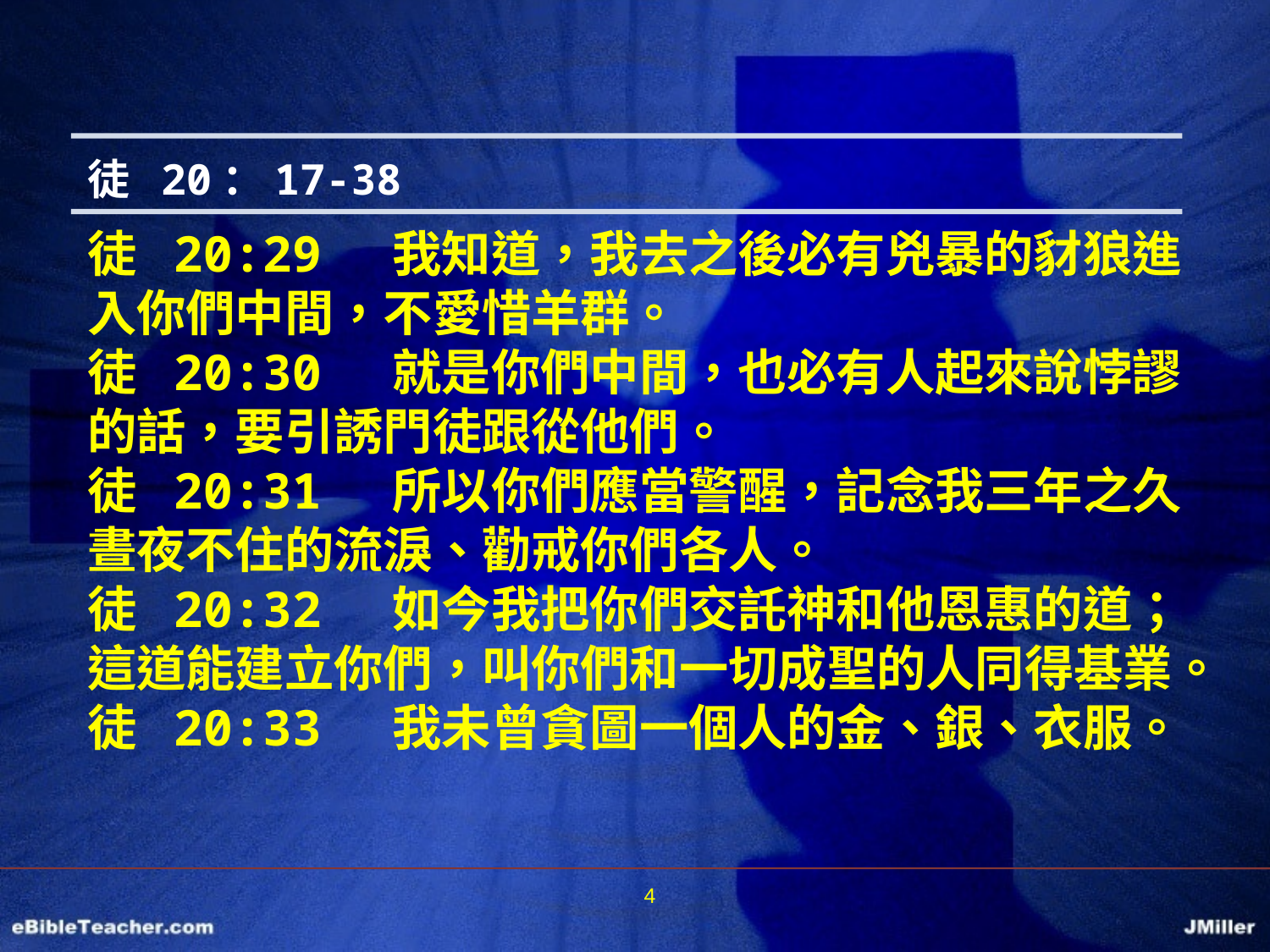

徒 20：17-38
徒 20:29  我知道，我去之後必有兇暴的豺狼進入你們中間，不愛惜羊群。
徒 20:30  就是你們中間，也必有人起來說悖謬的話，要引誘門徒跟從他們。
徒 20:31  所以你們應當警醒，記念我三年之久晝夜不住的流淚、勸戒你們各人。
徒 20:32  如今我把你們交託神和他恩惠的道；這道能建立你們，叫你們和一切成聖的人同得基業。
徒 20:33  我未曾貪圖一個人的金、銀、衣服。